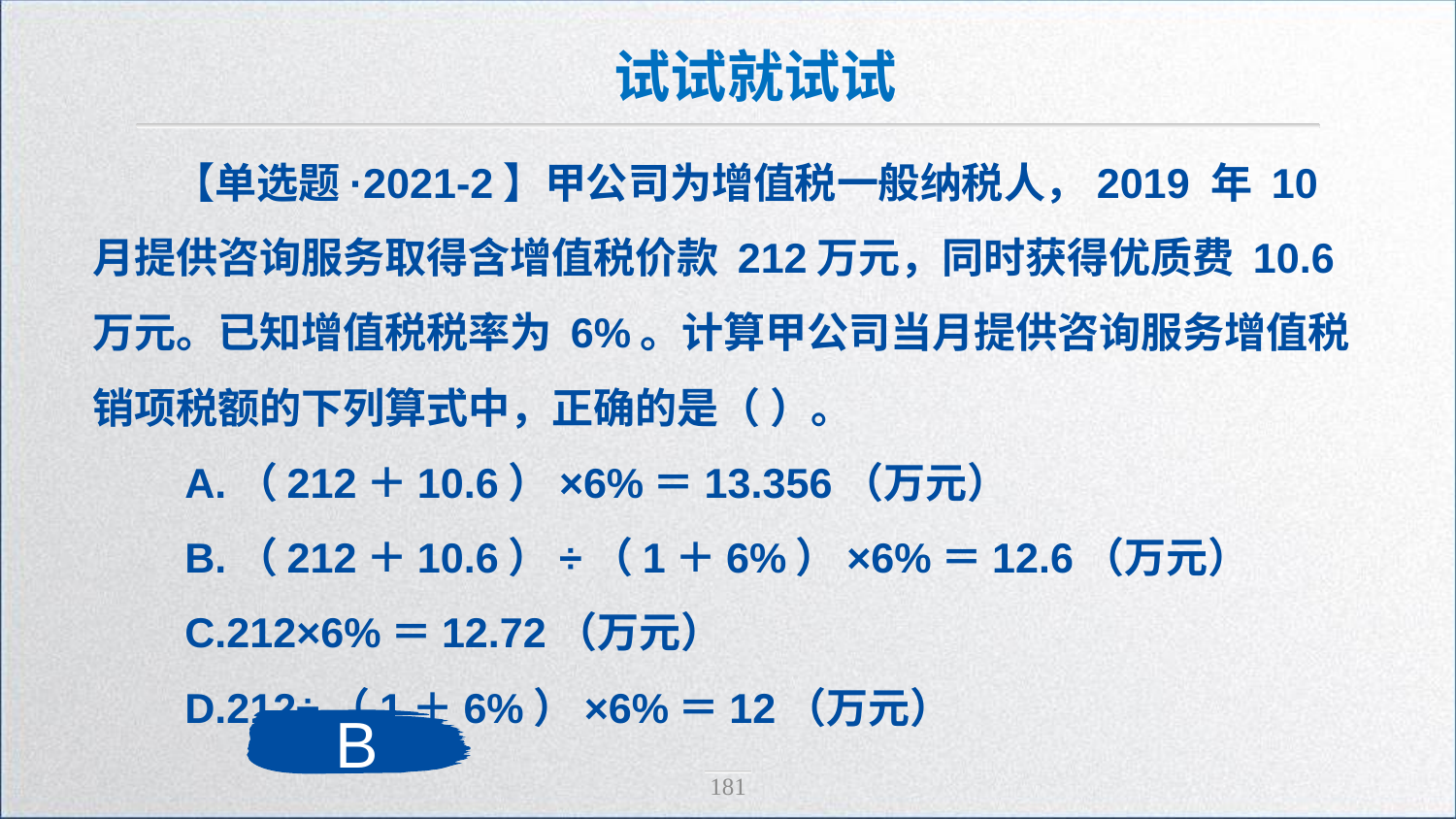

试试就试试
【单选题·2021-2】甲公司为增值税一般纳税人，2019 年 10 月提供咨询服务取得含增值税价款 212万元，同时获得优质费 10.6 万元。已知增值税税率为 6%。计算甲公司当月提供咨询服务增值税销项税额的下列算式中，正确的是（ ）。
 A.（212＋10.6）×6%＝13.356（万元）
 B.（212＋10.6）÷（1＋6%）×6%＝12.6（万元）
 C.212×6%＝12.72（万元）
 D.212÷（1＋6%）×6%＝12（万元）

B
181